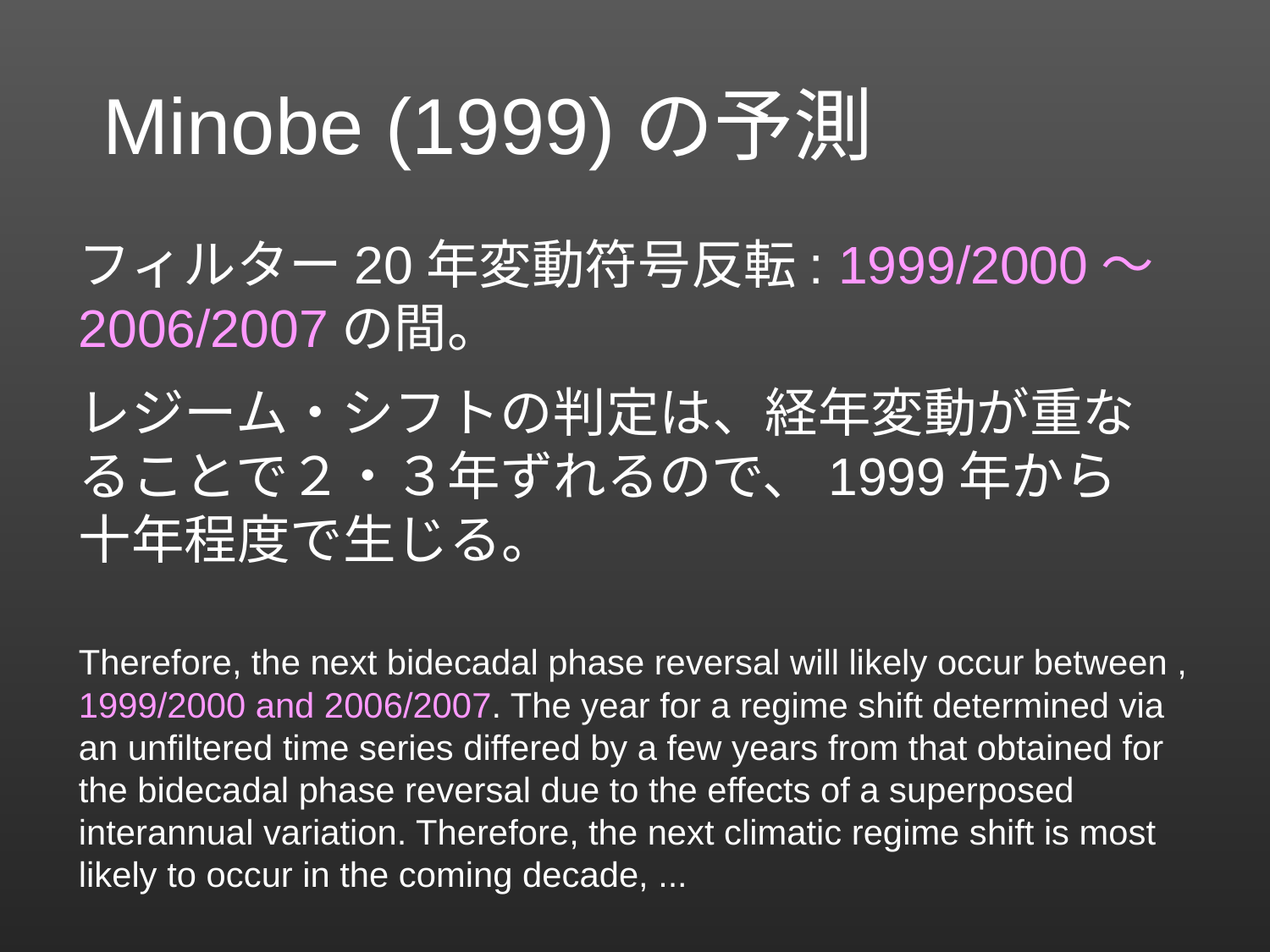

Minobe (1999)の予測
フィルター20年変動符号反転: 1999/2000～2006/2007の間。

レジーム・シフトの判定は、経年変動が重なることで２・３年ずれるので、1999年から十年程度で生じる。
Therefore, the next bidecadal phase reversal will likely occur between , 1999/2000 and 2006/2007. The year for a regime shift determined via an unfiltered time series differed by a few years from that obtained for the bidecadal phase reversal due to the effects of a superposed interannual variation. Therefore, the next climatic regime shift is most likely to occur in the coming decade, ...